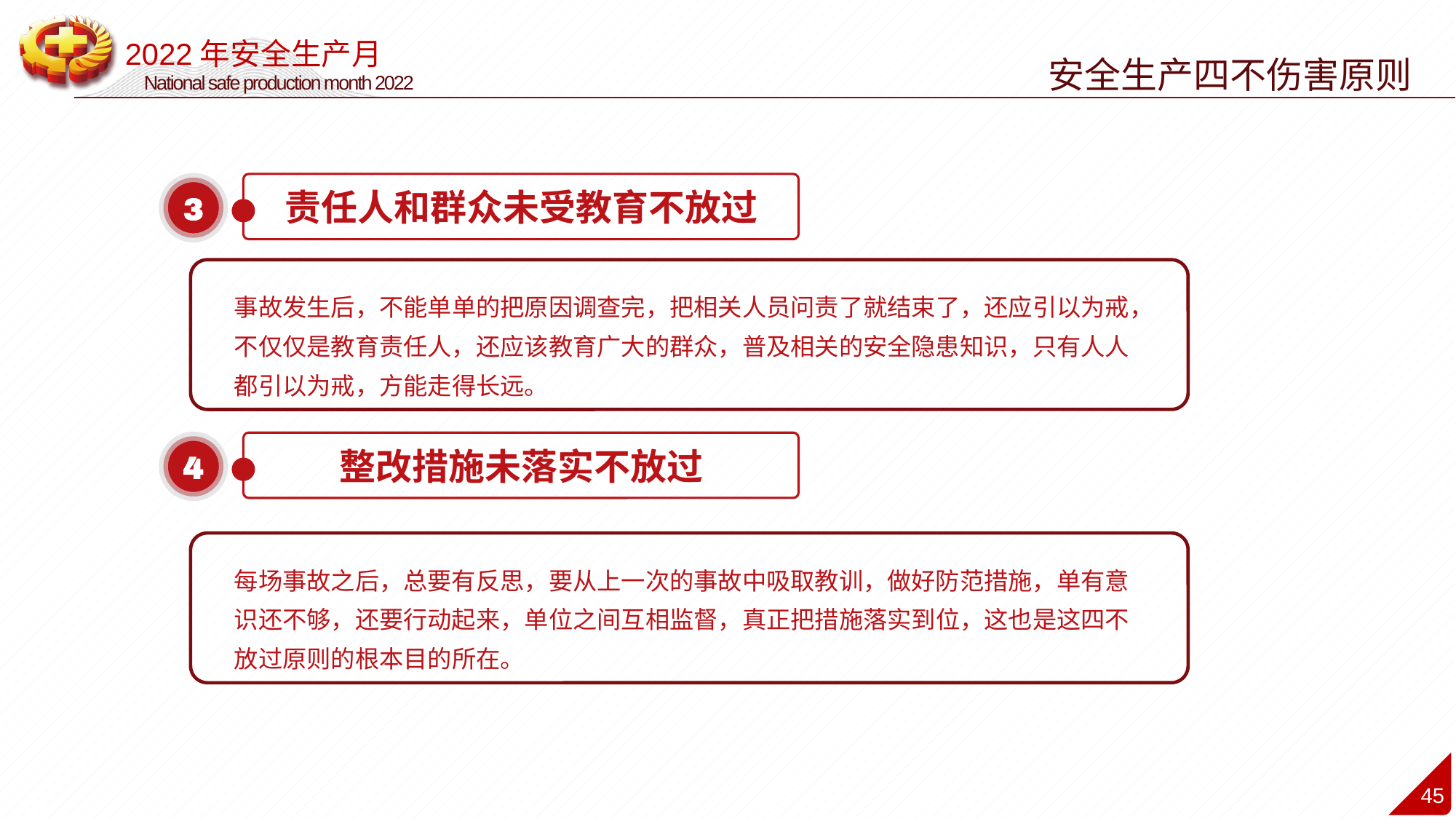

安全生产四不伤害原则
责任人和群众未受教育不放过

3

事故发生后，不能单单的把原因调查完，把相关人员问责了就结束了，还应引以为戒，不仅仅是教育责任人，还应该教育广大的群众，普及相关的安全隐患知识，只有人人都引以为戒，方能走得长远。
整改措施未落实不放过

4

每场事故之后，总要有反思，要从上一次的事故中吸取教训，做好防范措施，单有意识还不够，还要行动起来，单位之间互相监督，真正把措施落实到位，这也是这四不放过原则的根本目的所在。